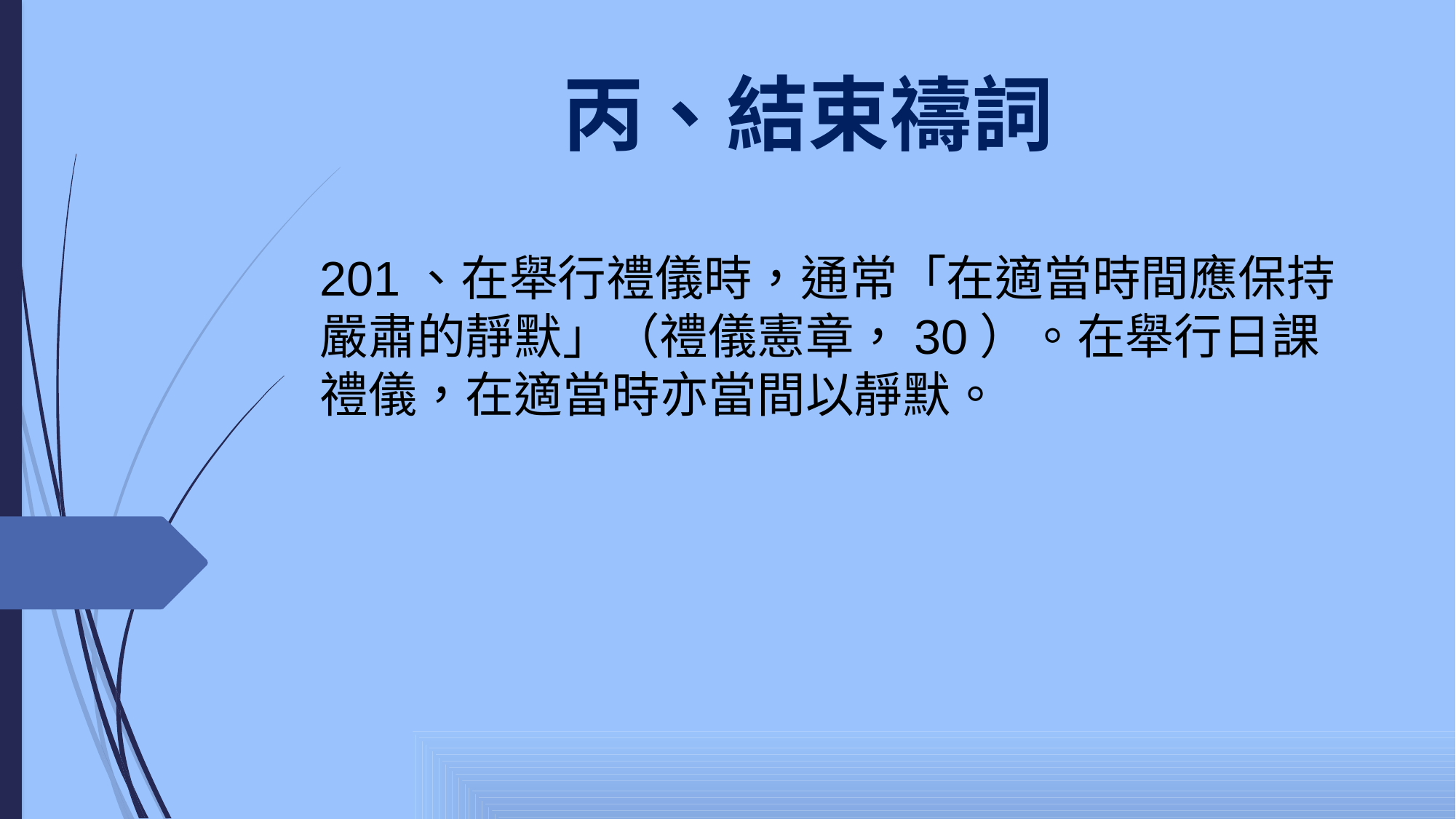

# 丙、結束禱詞
201、在舉行禮儀時，通常「在適當時間應保持嚴肅的靜默」（禮儀憲章，30）。在舉行日課禮儀，在適當時亦當間以靜默。